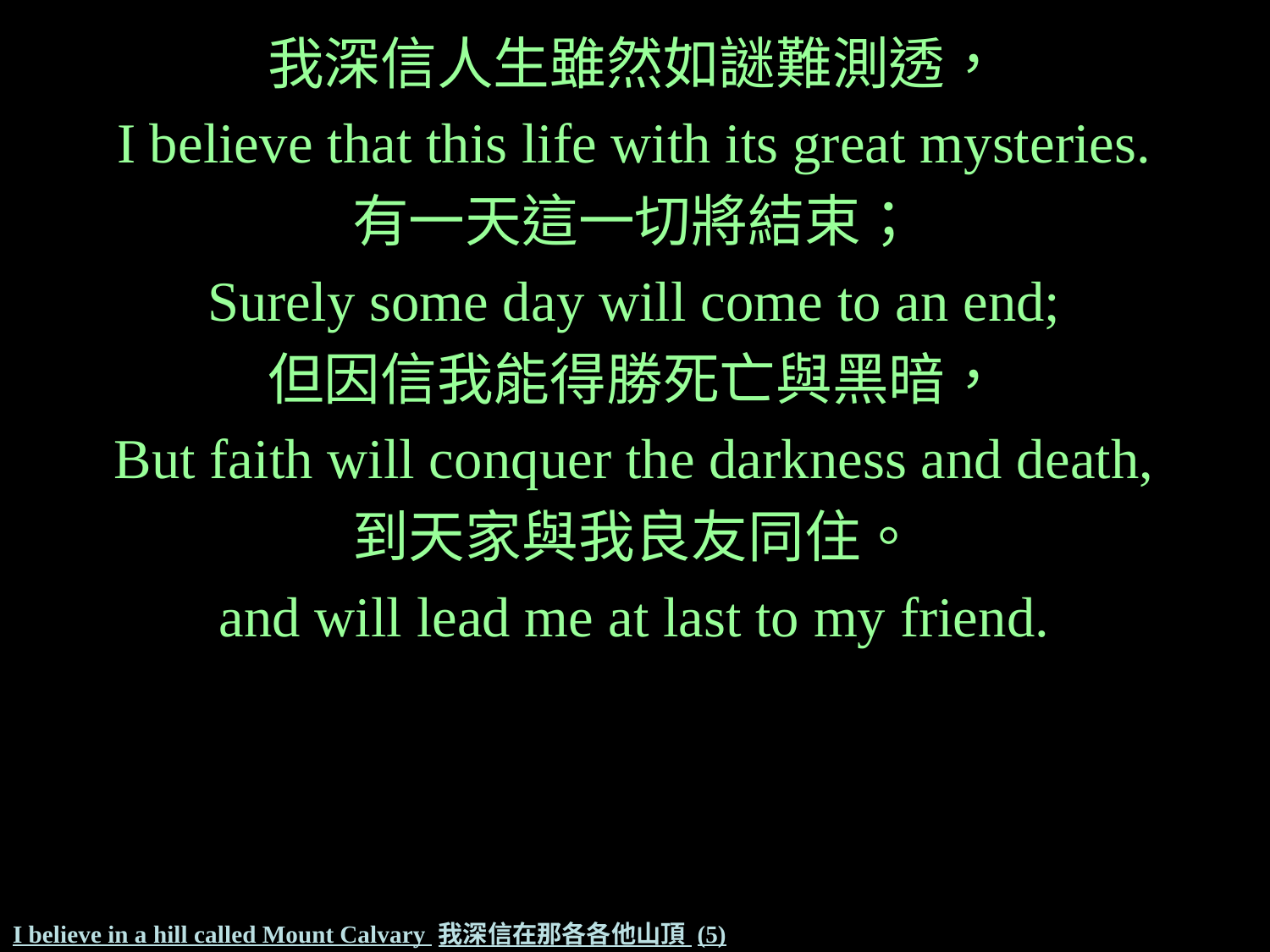

我深信人生雖然如謎難測透，
I believe that this life with its great mysteries.
有一天這一切將結束；
Surely some day will come to an end;
但因信我能得勝死亡與黑暗，
But faith will conquer the darkness and death,
到天家與我良友同住。
and will lead me at last to my friend.
# I believe in a hill called Mount Calvary 我深信在那各各他山頂 (5)